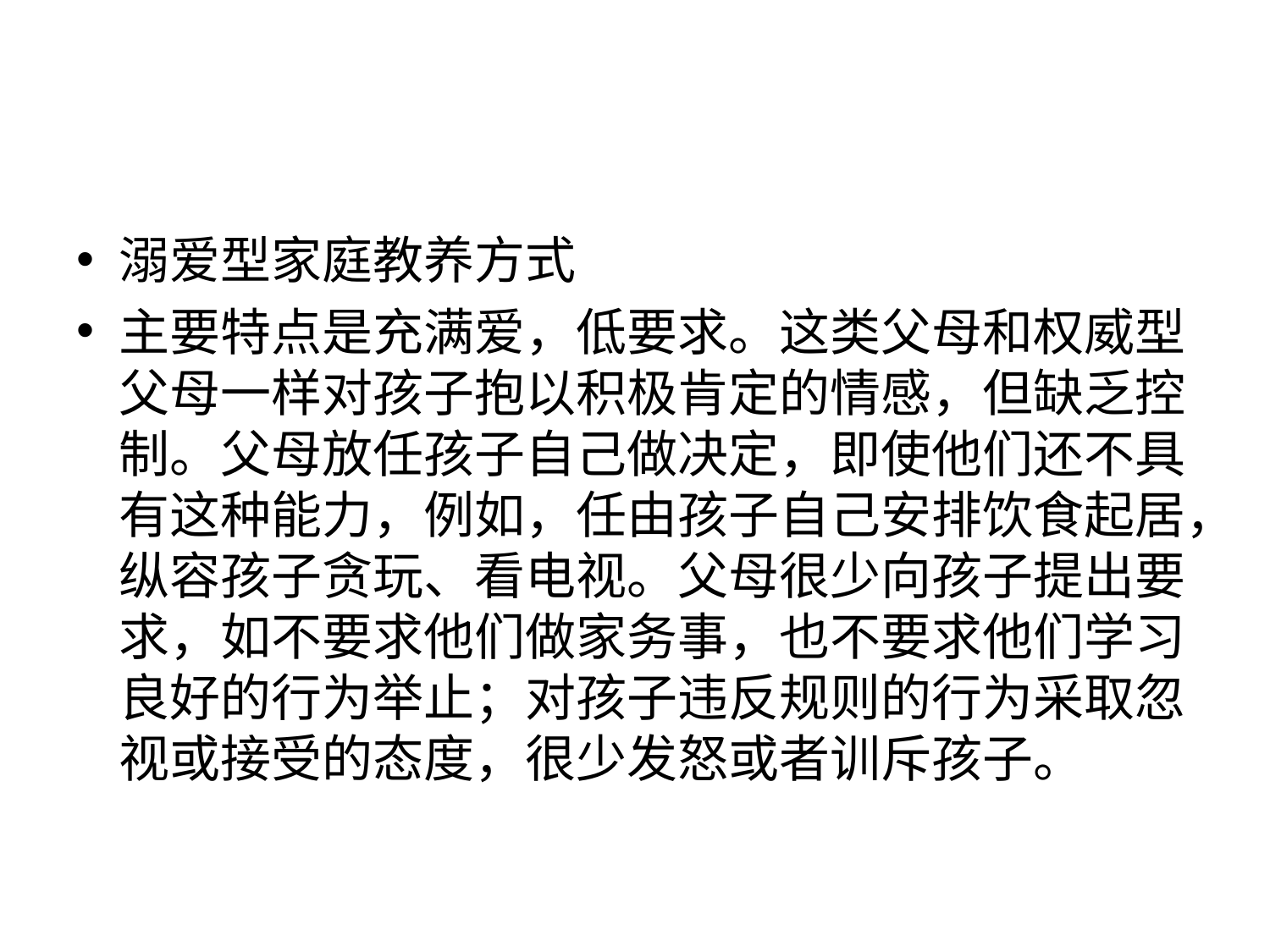

#
溺爱型家庭教养方式
主要特点是充满爱，低要求。这类父母和权威型父母一样对孩子抱以积极肯定的情感，但缺乏控制。父母放任孩子自己做决定，即使他们还不具有这种能力，例如，任由孩子自己安排饮食起居，纵容孩子贪玩、看电视。父母很少向孩子提出要求，如不要求他们做家务事，也不要求他们学习良好的行为举止；对孩子违反规则的行为采取忽视或接受的态度，很少发怒或者训斥孩子。